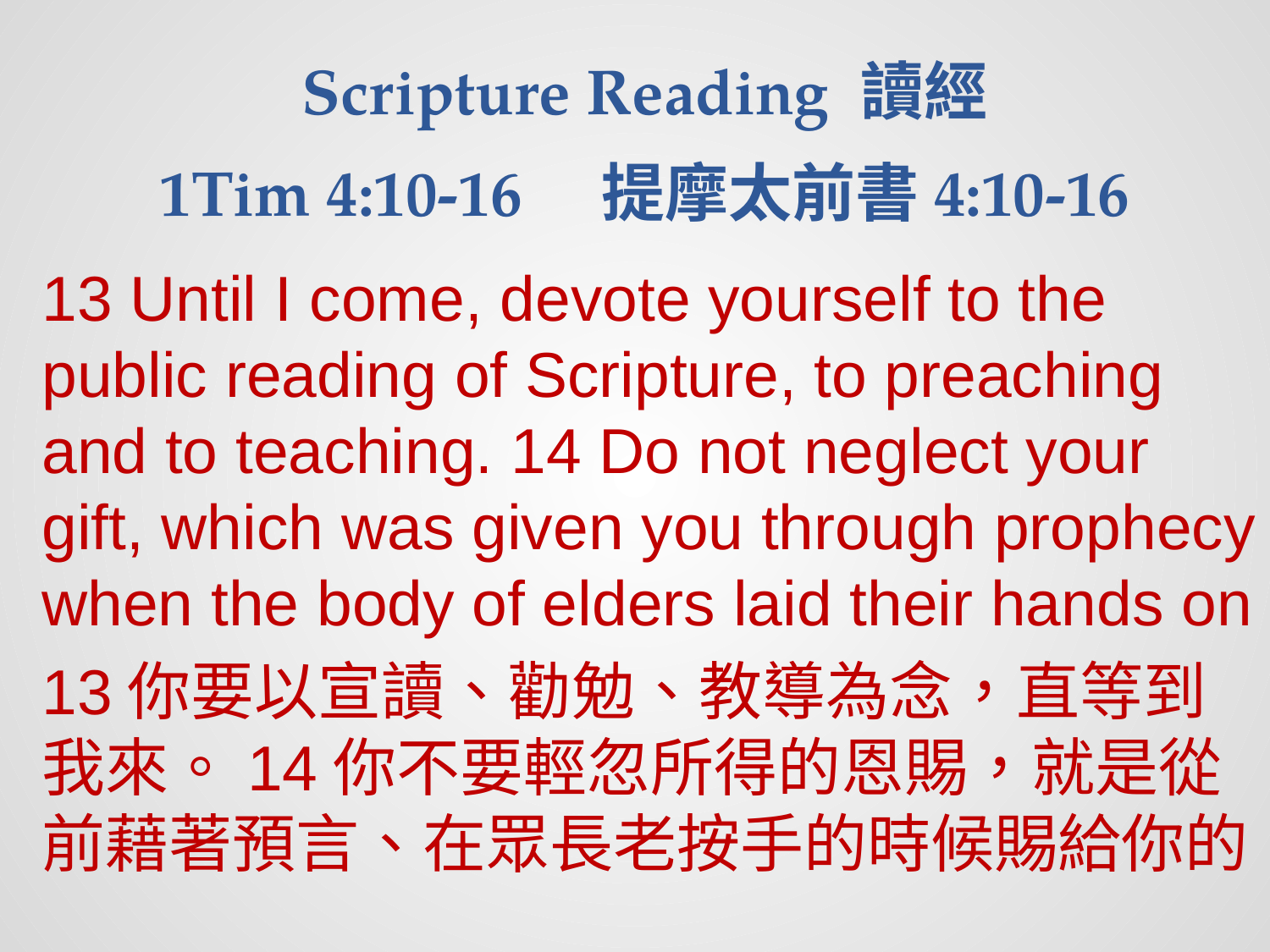

Scripture Reading 讀經
1Tim 4:10-16    提摩太前書4:10-16
13 Until I come, devote yourself to the public reading of Scripture, to preaching and to teaching. 14 Do not neglect your gift, which was given you through prophecy when the body of elders laid their hands on
13你要以宣讀、勸勉、教導為念，直等到我來。14你不要輕忽所得的恩賜，就是從前藉著預言、在眾長老按手的時候賜給你的。